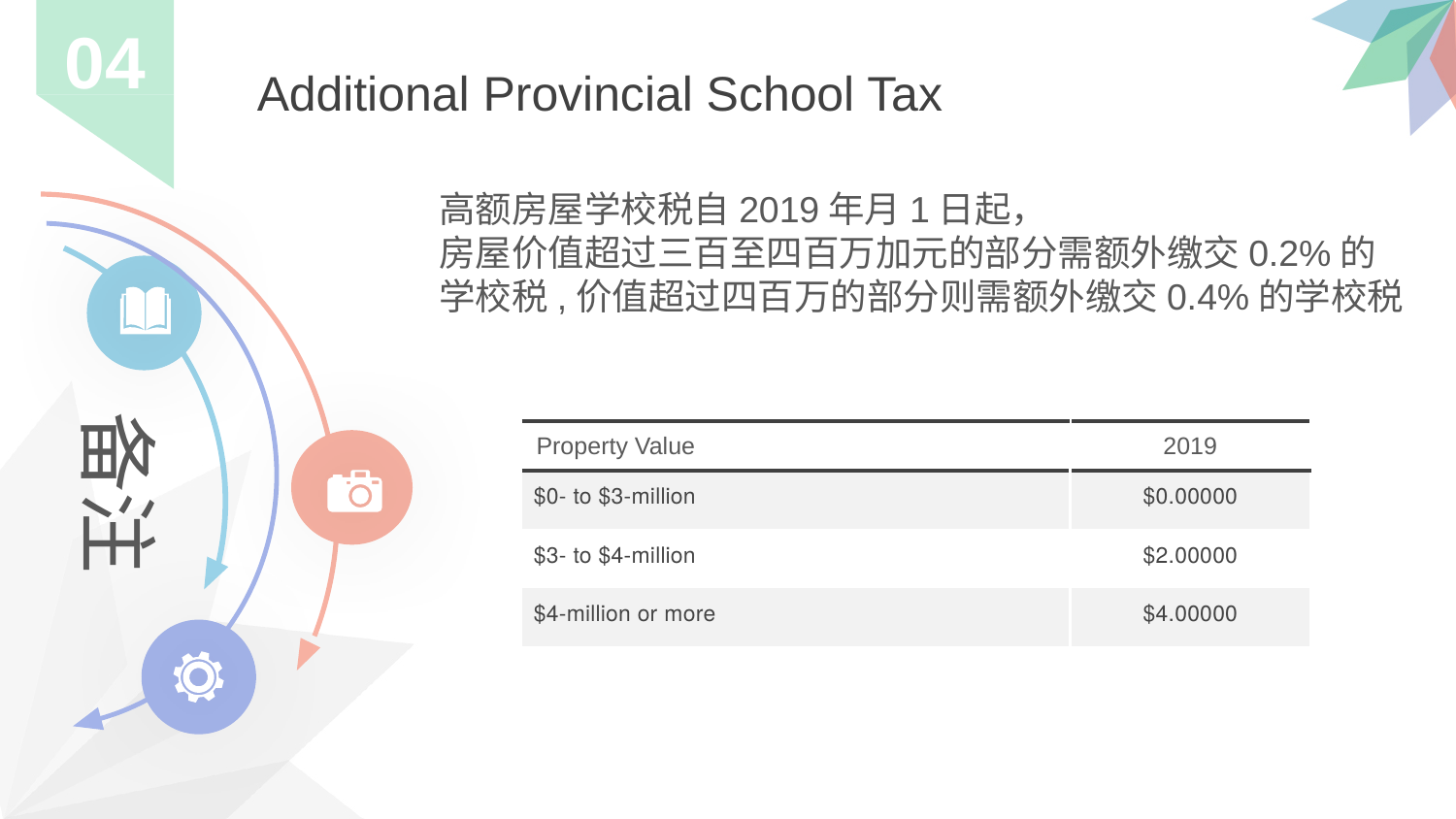

04

03
Additional Provincial School Tax
高额房屋学校税自2019年月1日起，
房屋价值超过三百至四百万加元的部分需额外缴交0.2%的学校税,价值超过四百万的部分则需额外缴交0.4%的学校税

备注
| Property Value | 2019 |
| --- | --- |
| $0- to $3-million | $0.00000 |
| $3- to $4-million | $2.00000 |
| $4-million or more | $4.00000 |